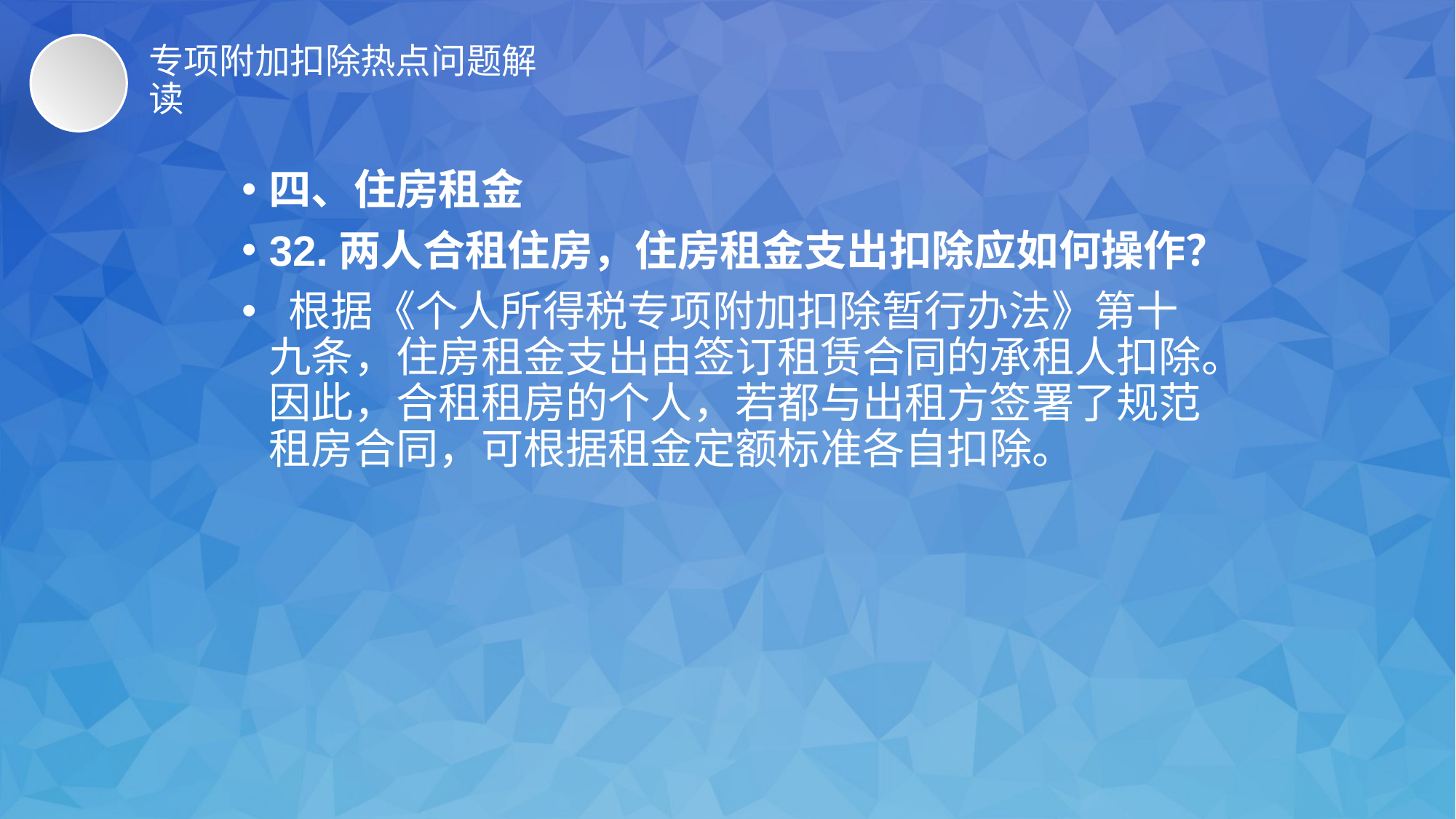

# 专项附加扣除热点问题解读
四、住房租金
32.两人合租住房，住房租金支出扣除应如何操作？
 根据《个人所得税专项附加扣除暂行办法》第十九条，住房租金支出由签订租赁合同的承租人扣除。因此，合租租房的个人，若都与出租方签署了规范租房合同，可根据租金定额标准各自扣除。